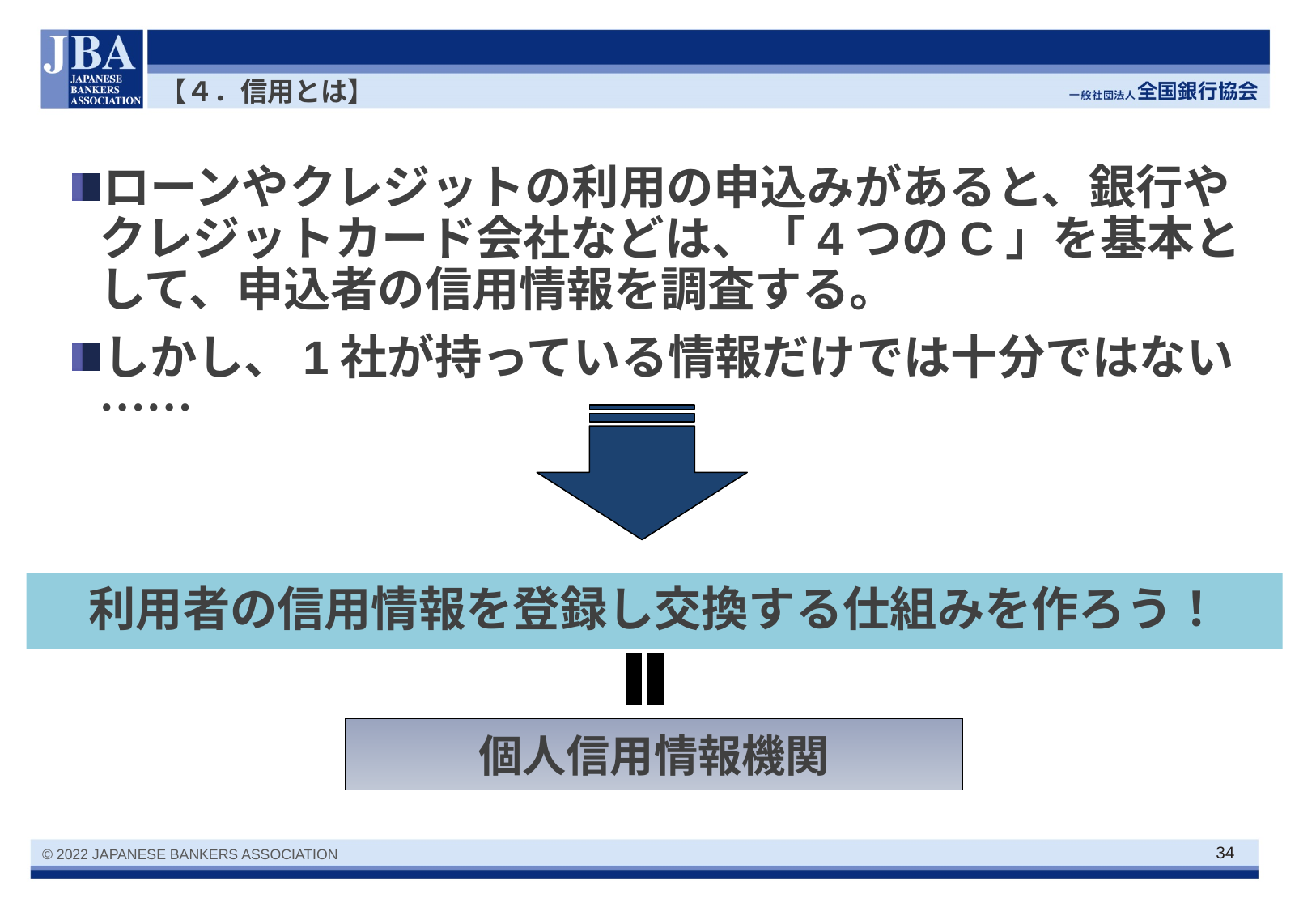

【４．信用とは】
ローンやクレジットの利用の申込みがあると、銀行やクレジットカード会社などは、「4つのC」を基本として、申込者の信用情報を調査する。
しかし、1社が持っている情報だけでは十分ではない……

利用者の信用情報を登録し交換する仕組みを作ろう！

個人信用情報機関